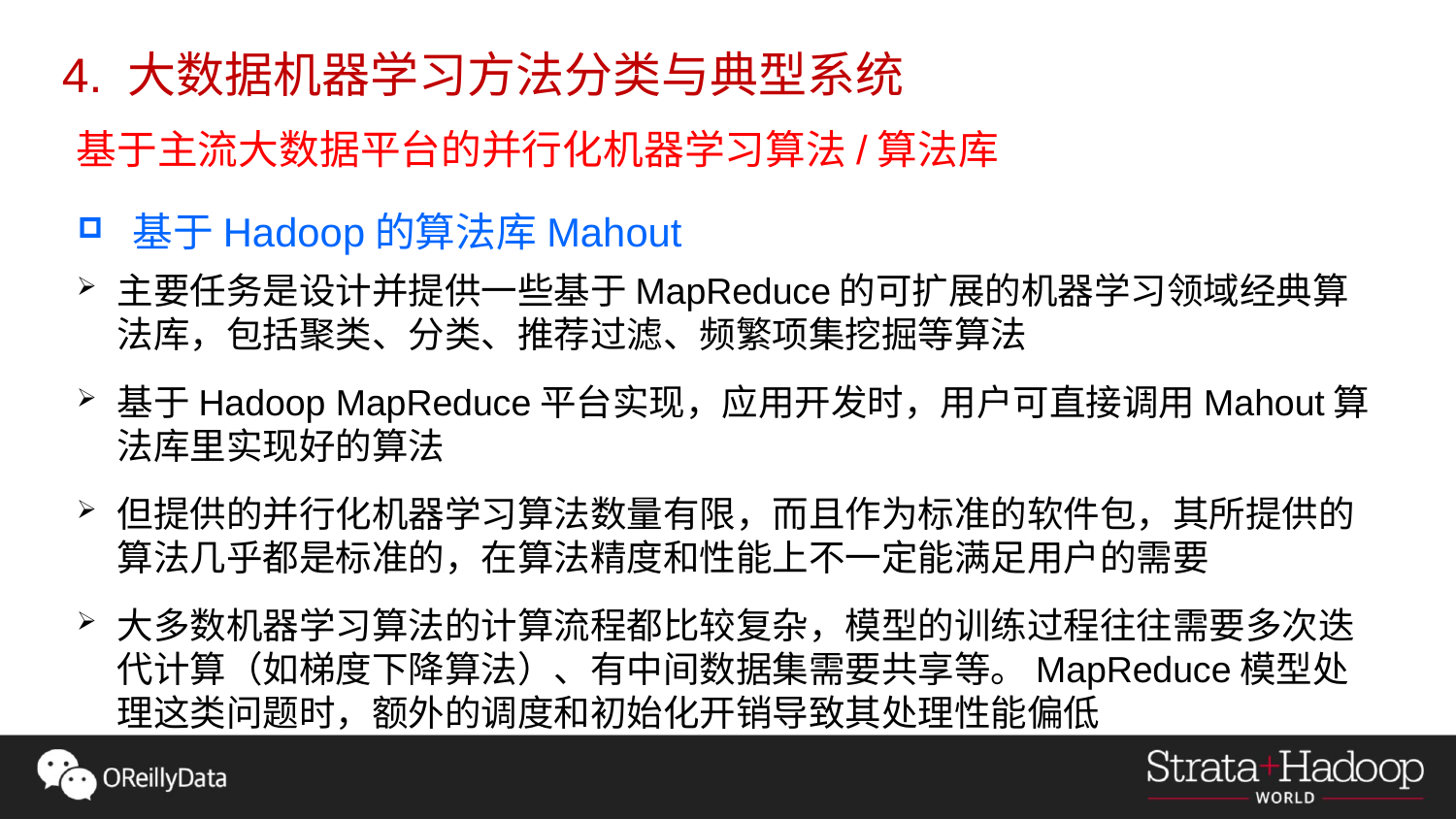

4. 大数据机器学习方法分类与典型系统
基于主流大数据平台的并行化机器学习算法/算法库
基于Hadoop的算法库Mahout
主要任务是设计并提供一些基于MapReduce的可扩展的机器学习领域经典算法库，包括聚类、分类、推荐过滤、频繁项集挖掘等算法
基于Hadoop MapReduce平台实现，应用开发时，用户可直接调用Mahout算法库里实现好的算法
但提供的并行化机器学习算法数量有限，而且作为标准的软件包，其所提供的算法几乎都是标准的，在算法精度和性能上不一定能满足用户的需要
大多数机器学习算法的计算流程都比较复杂，模型的训练过程往往需要多次迭代计算（如梯度下降算法）、有中间数据集需要共享等。MapReduce模型处理这类问题时，额外的调度和初始化开销导致其处理性能偏低